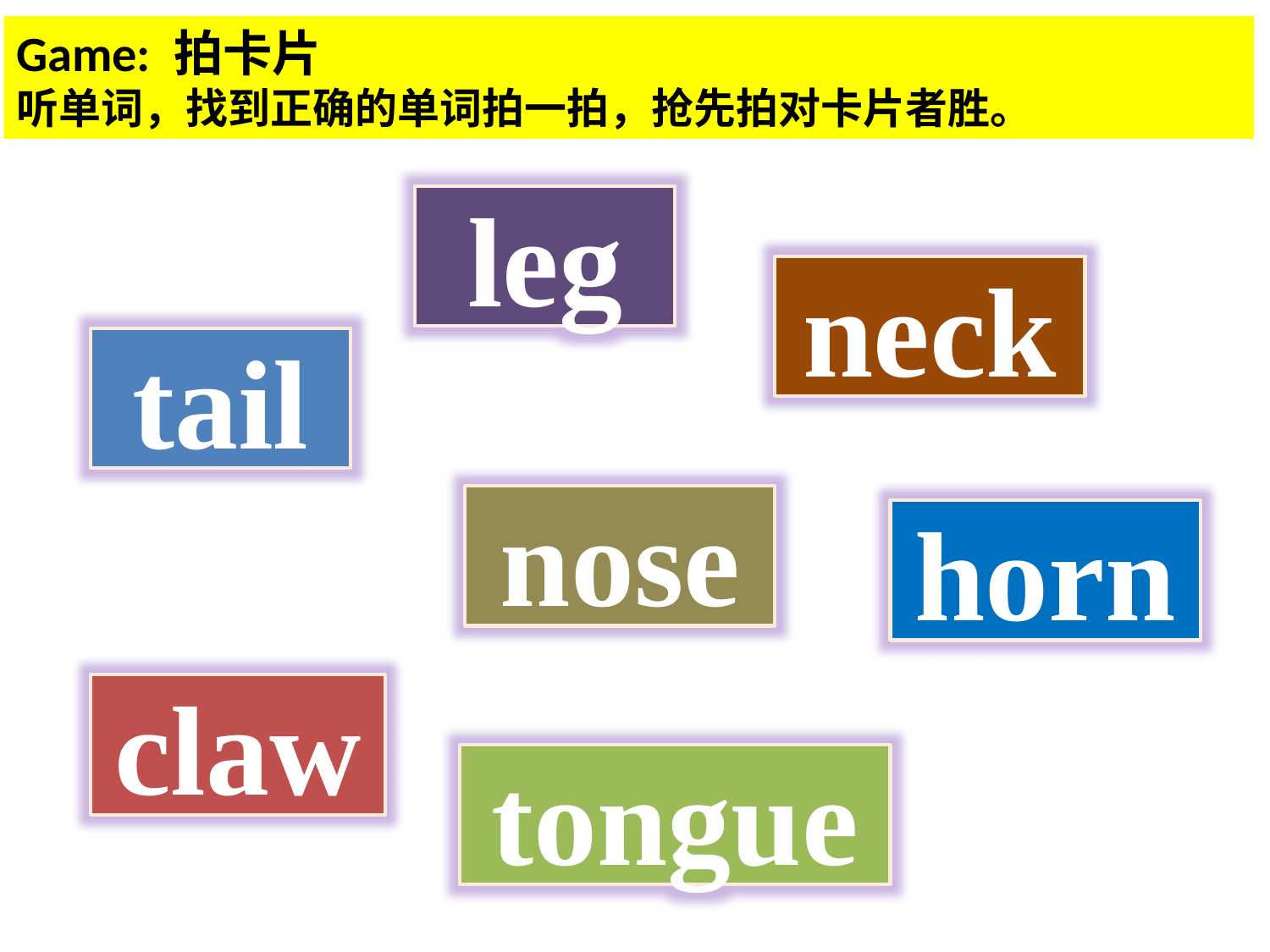

Game: 拍卡片
听单词，找到正确的单词拍一拍，抢先拍对卡片者胜。
leg
neck
tail
nose
horn
claw
tongue